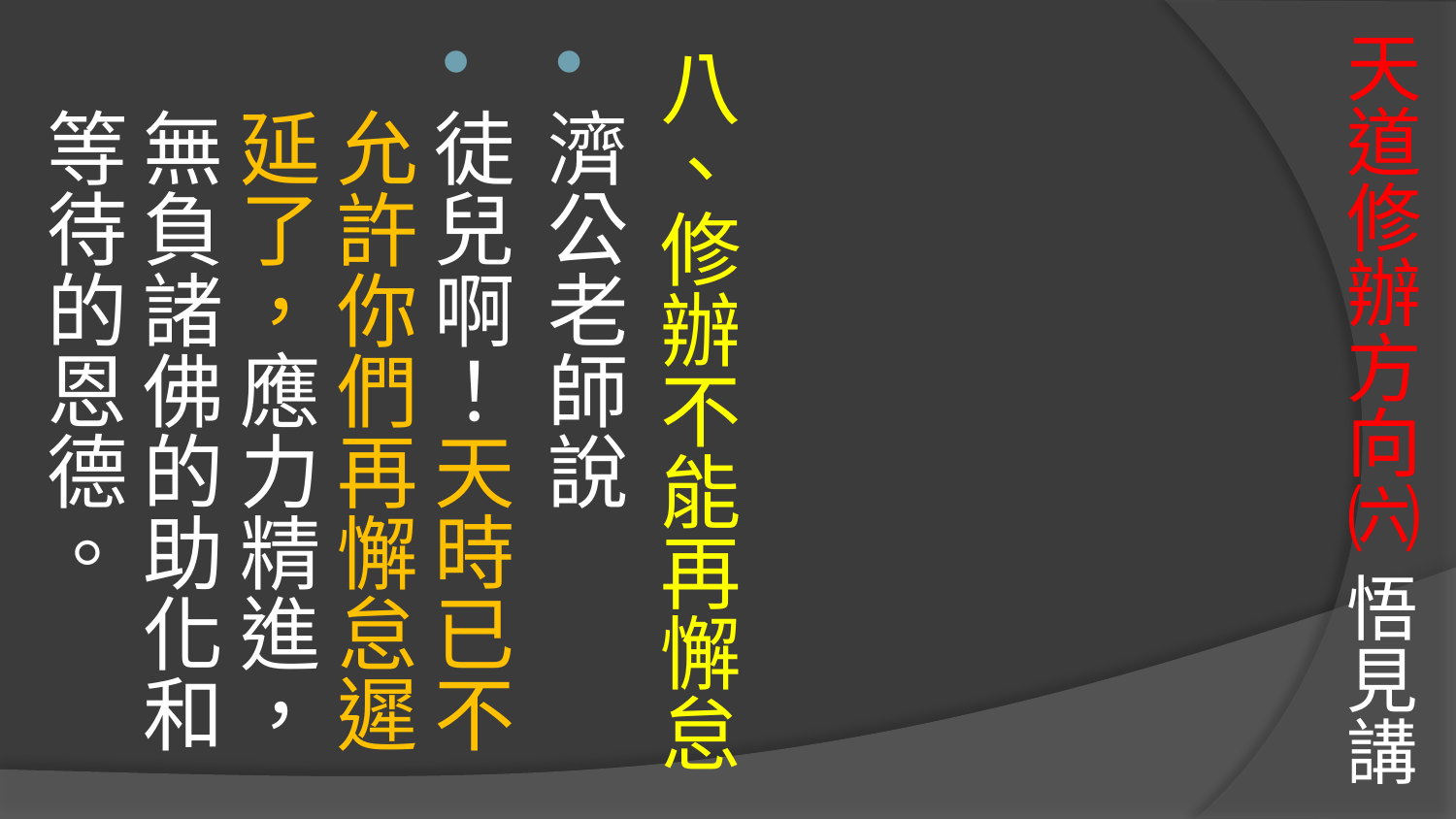

# 天道修辦方向㈥ 悟見講
八、修辦不能再懈怠
濟公老師說
徒兒啊！天時已不允許你們再懈怠遲延了，應力精進，無負諸佛的助化和等待的恩德。